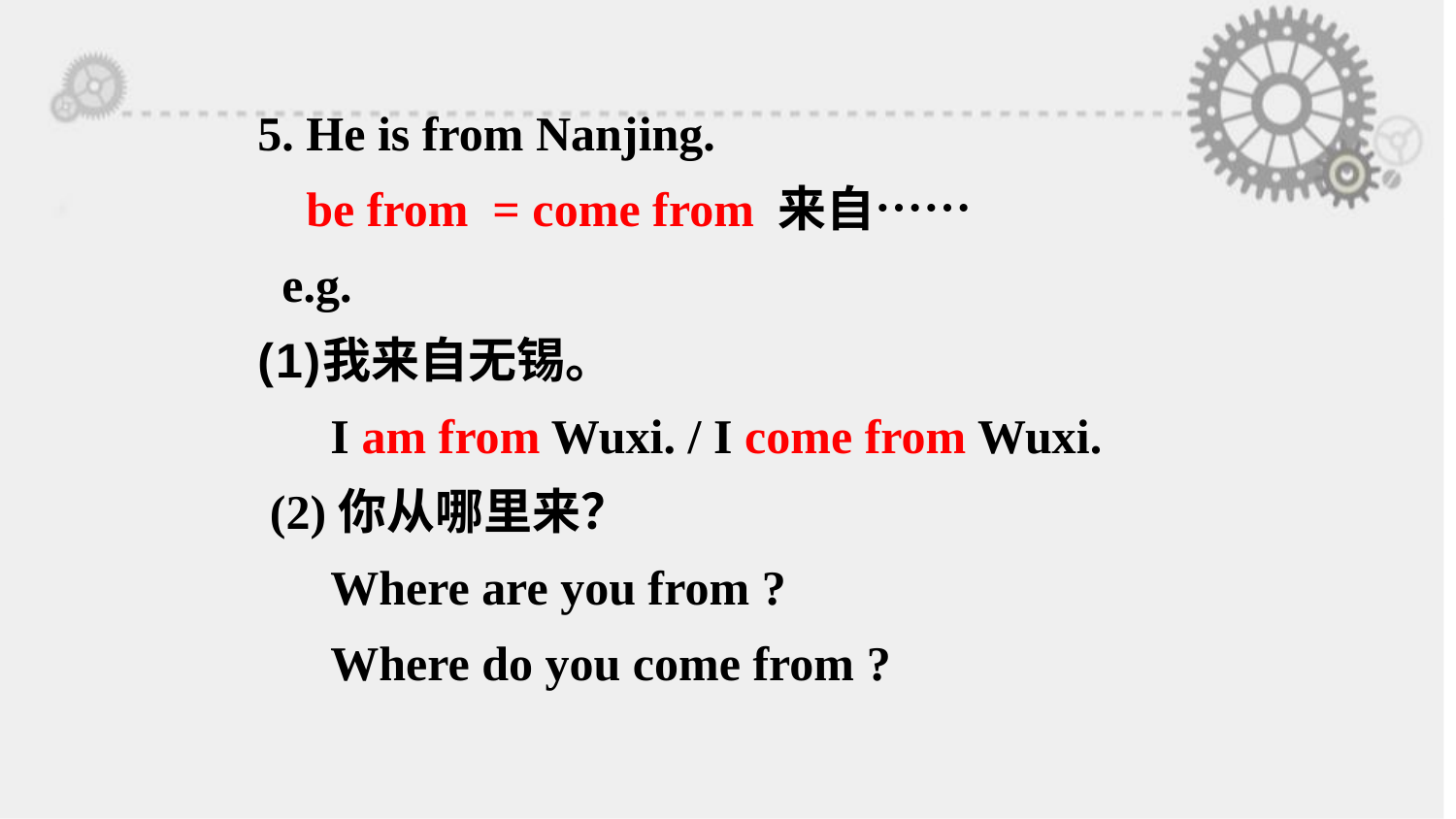

5. He is from Nanjing.
    be from  = come from 来自……
  e.g.
我来自无锡。
      I am from Wuxi. / I come from Wuxi.
 (2)你从哪里来？
      Where are you from ?
      Where do you come from ?